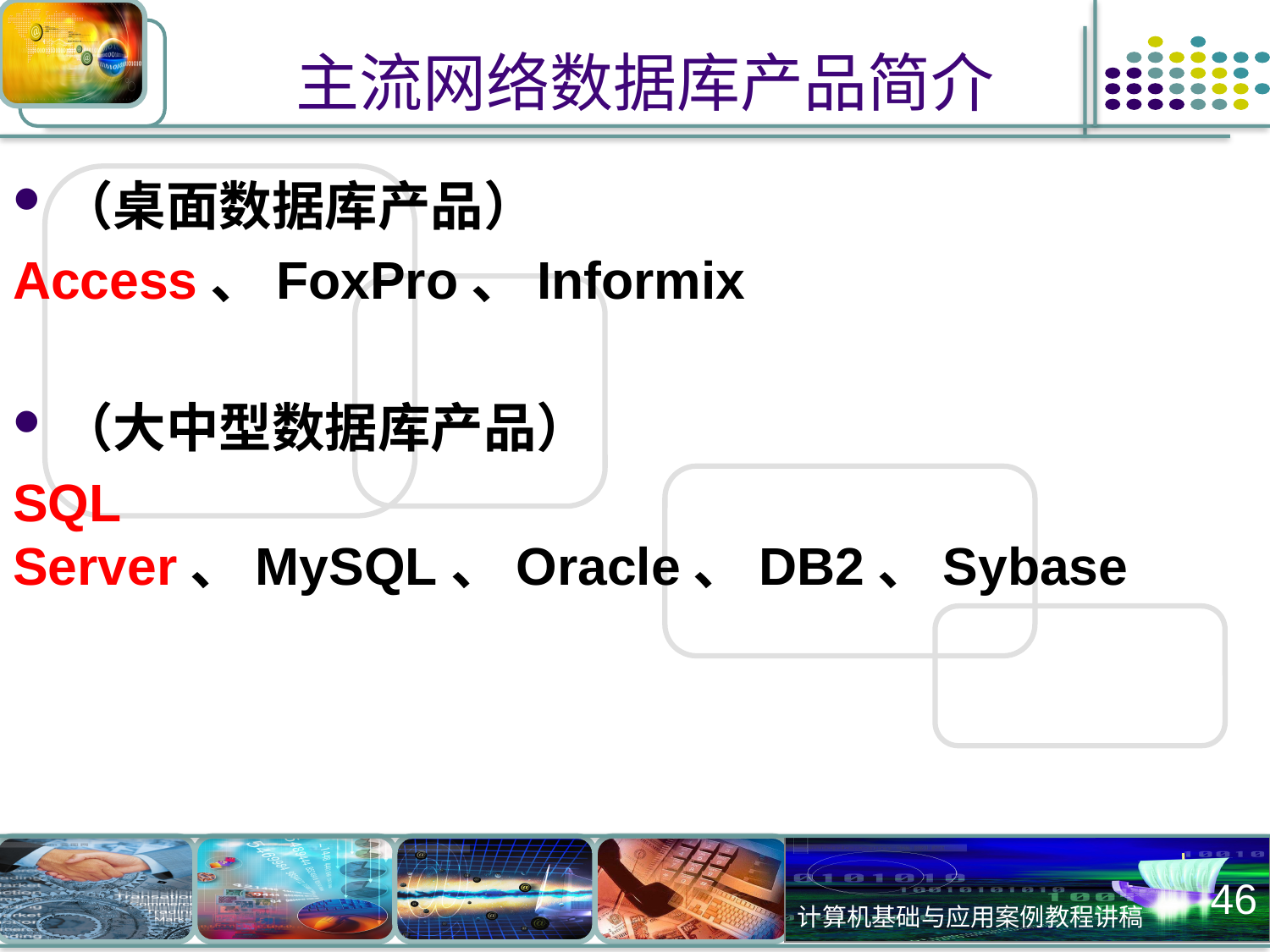

# 主流网络数据库产品简介
（桌面数据库产品）
Access、FoxPro、Informix

（大中型数据库产品）
SQL Server、MySQL、Oracle、DB2、Sybase
46